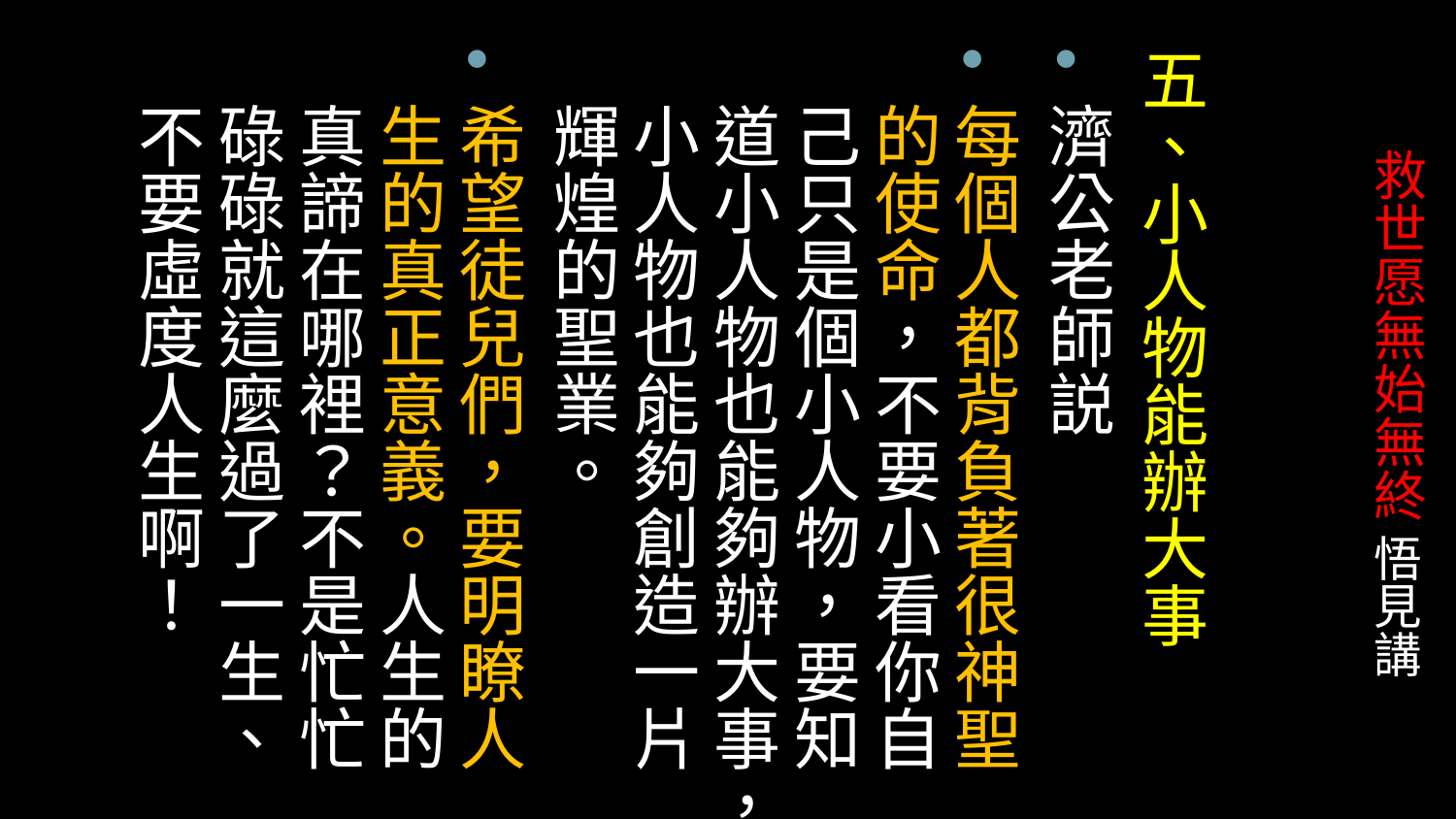

五、小人物能辦大事
濟公老師説
每個人都背負著很神聖的使命，不要小看你自己只是個小人物，要知道小人物也能夠辦大事，小人物也能夠創造一片輝煌的聖業。
希望徒兒們，要明瞭人生的真正意義。人生的真諦在哪裡？不是忙忙碌碌就這麼過了一生、不要虛度人生啊！

# 救世愿無始無終 悟見講